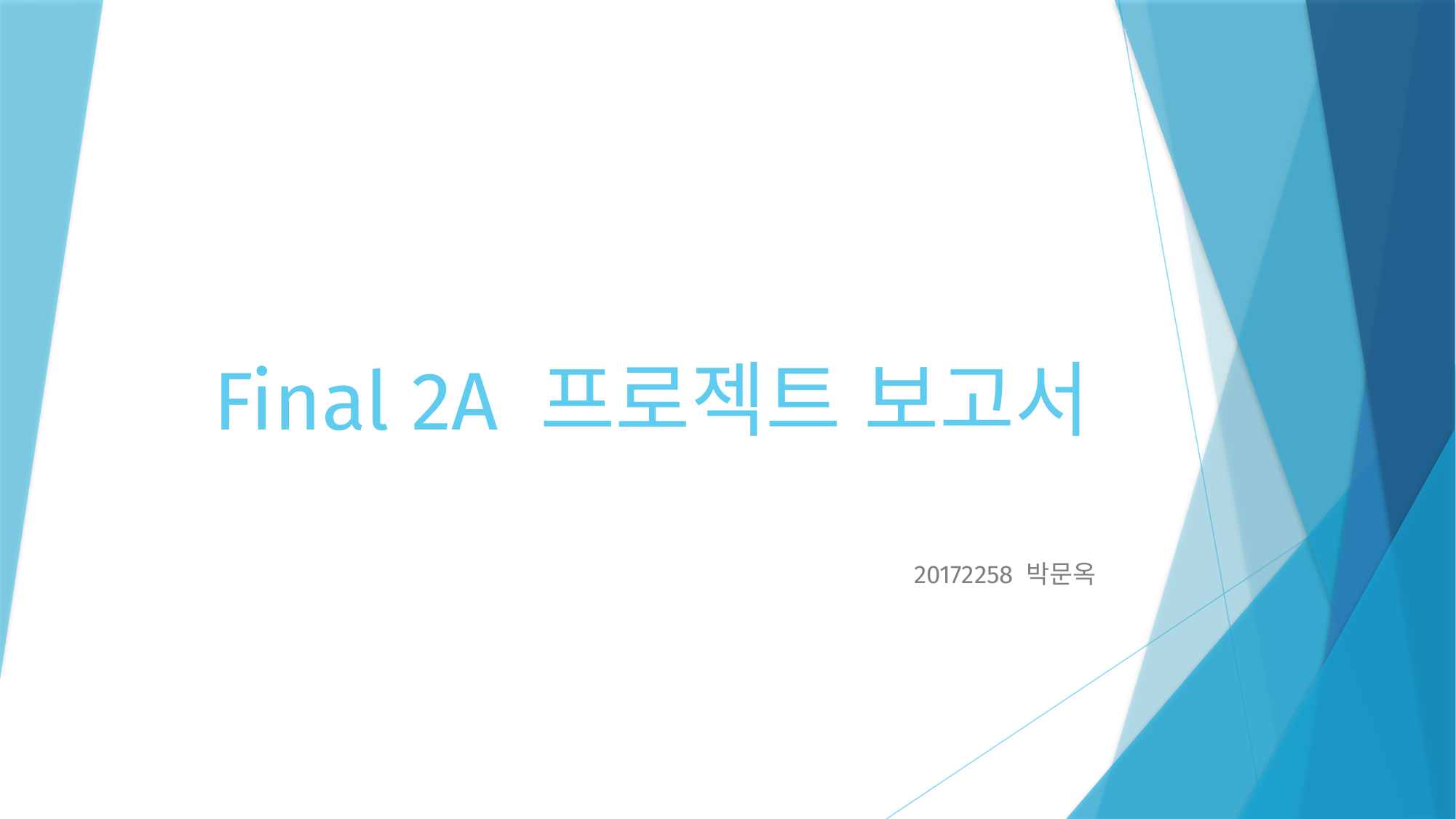

# Final 2A 프로젝트 보고서

20172258 박문옥